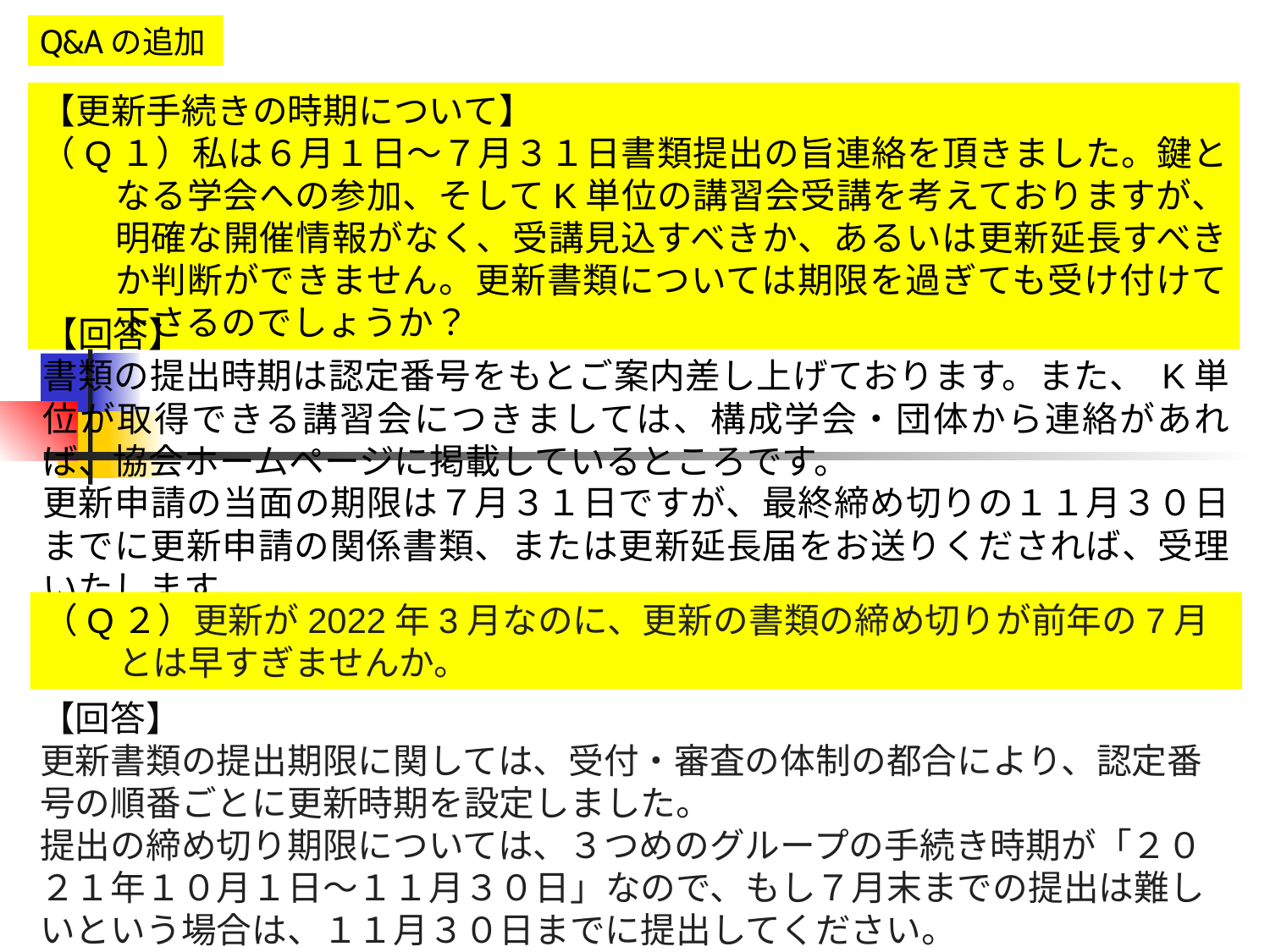

Q&Aの追加
【更新手続きの時期について】
（Q１）私は６月１日～７月３１日書類提出の旨連絡を頂きました。鍵となる学会への参加、そしてK単位の講習会受講を考えておりますが、明確な開催情報がなく、受講見込すべきか、あるいは更新延長すべきか判断ができません。更新書類については期限を過ぎても受け付けて下さるのでしょうか？
【回答】
書類の提出時期は認定番号をもとご案内差し上げております。また、 K単位が取得できる講習会につきましては、構成学会・団体から連絡があれば、協会ホームページに掲載しているところです。
更新申請の当面の期限は７月３１日ですが、最終締め切りの１１月３０日までに更新申請の関係書類、または更新延長届をお送りくだされば、受理いたします。
（Q２）更新が2022年3月なのに、更新の書類の締め切りが前年の7月とは早すぎませんか。
【回答】
更新書類の提出期限に関しては、受付・審査の体制の都合により、認定番号の順番ごとに更新時期を設定しました。
提出の締め切り期限については、３つめのグループの手続き時期が「２０２１年１０月１日～１１月３０日」なので、もし７月末までの提出は難しいという場合は、１１月３０日までに提出してください。